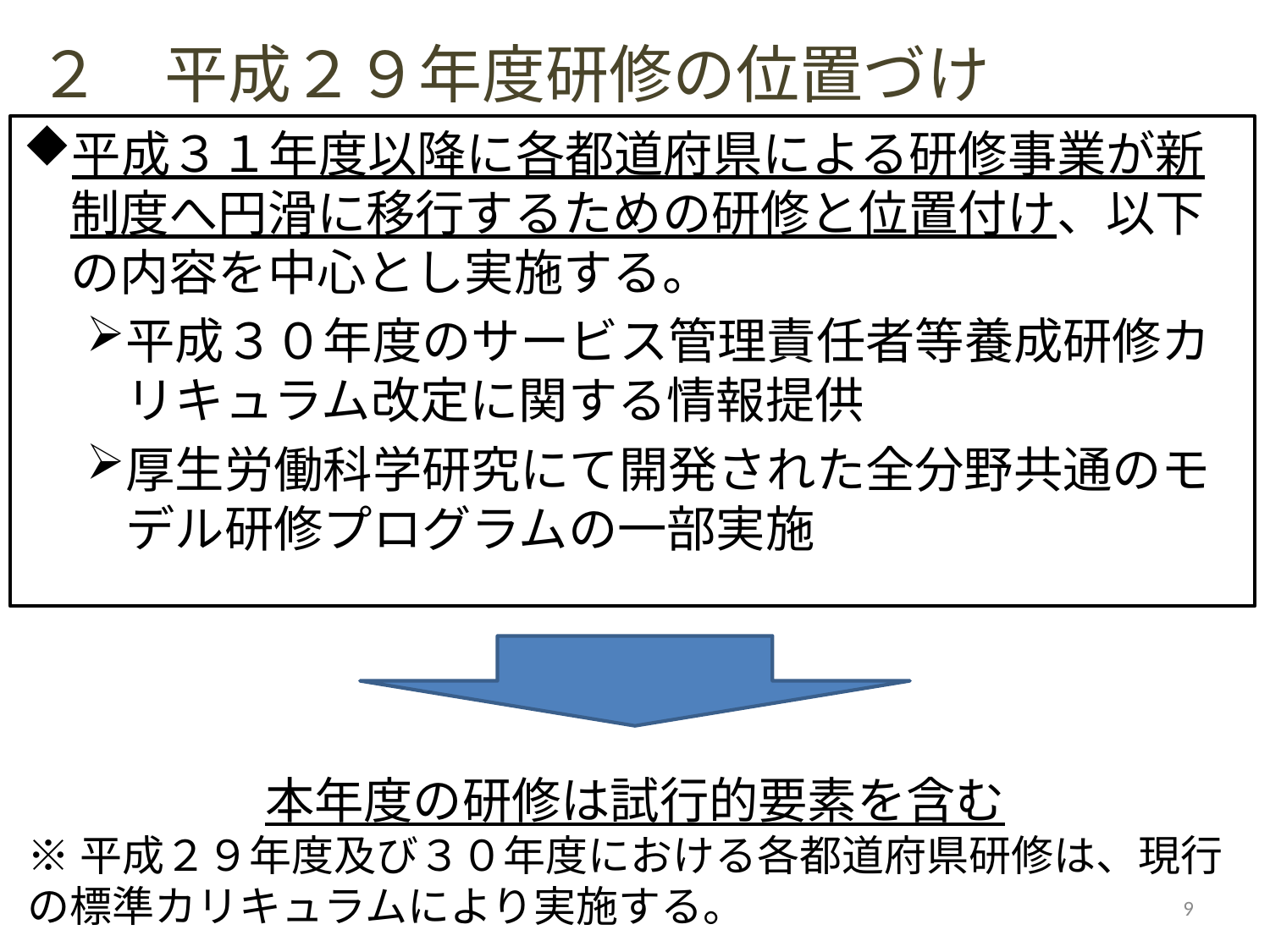

# ２　平成２９年度研修の位置づけ
平成３１年度以降に各都道府県による研修事業が新制度へ円滑に移行するための研修と位置付け、以下の内容を中心とし実施する。
平成３０年度のサービス管理責任者等養成研修カリキュラム改定に関する情報提供
厚生労働科学研究にて開発された全分野共通のモデル研修プログラムの一部実施

本年度の研修は試行的要素を含む
※平成２９年度及び３０年度における各都道府県研修は、現行の標準カリキュラムにより実施する。
9